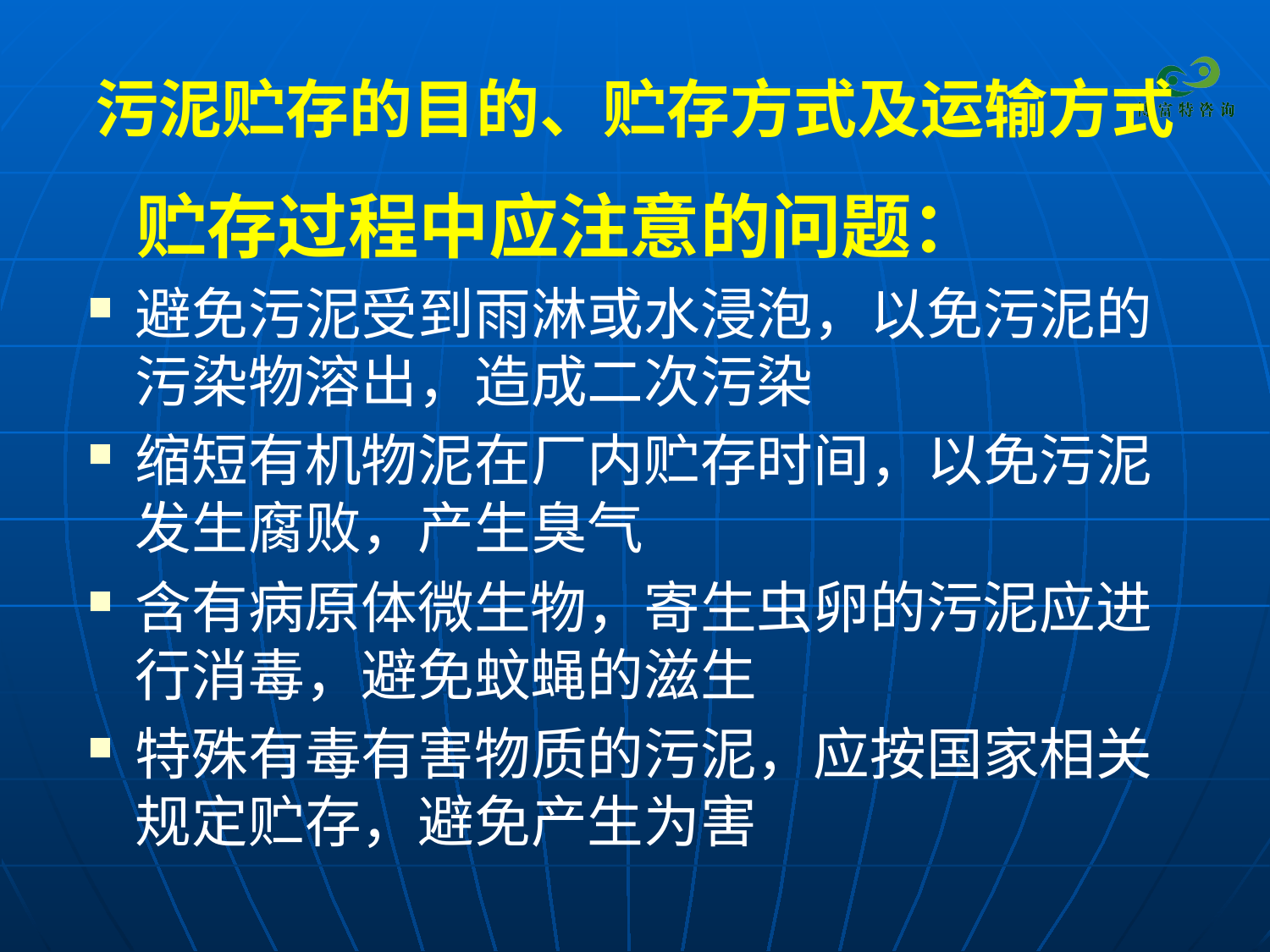

# 污泥贮存的目的、贮存方式及运输方式
  贮存过程中应注意的问题：
避免污泥受到雨淋或水浸泡，以免污泥的污染物溶出，造成二次污染
缩短有机物泥在厂内贮存时间，以免污泥发生腐败，产生臭气
含有病原体微生物，寄生虫卵的污泥应进行消毒，避免蚊蝇的滋生
特殊有毒有害物质的污泥，应按国家相关规定贮存，避免产生为害